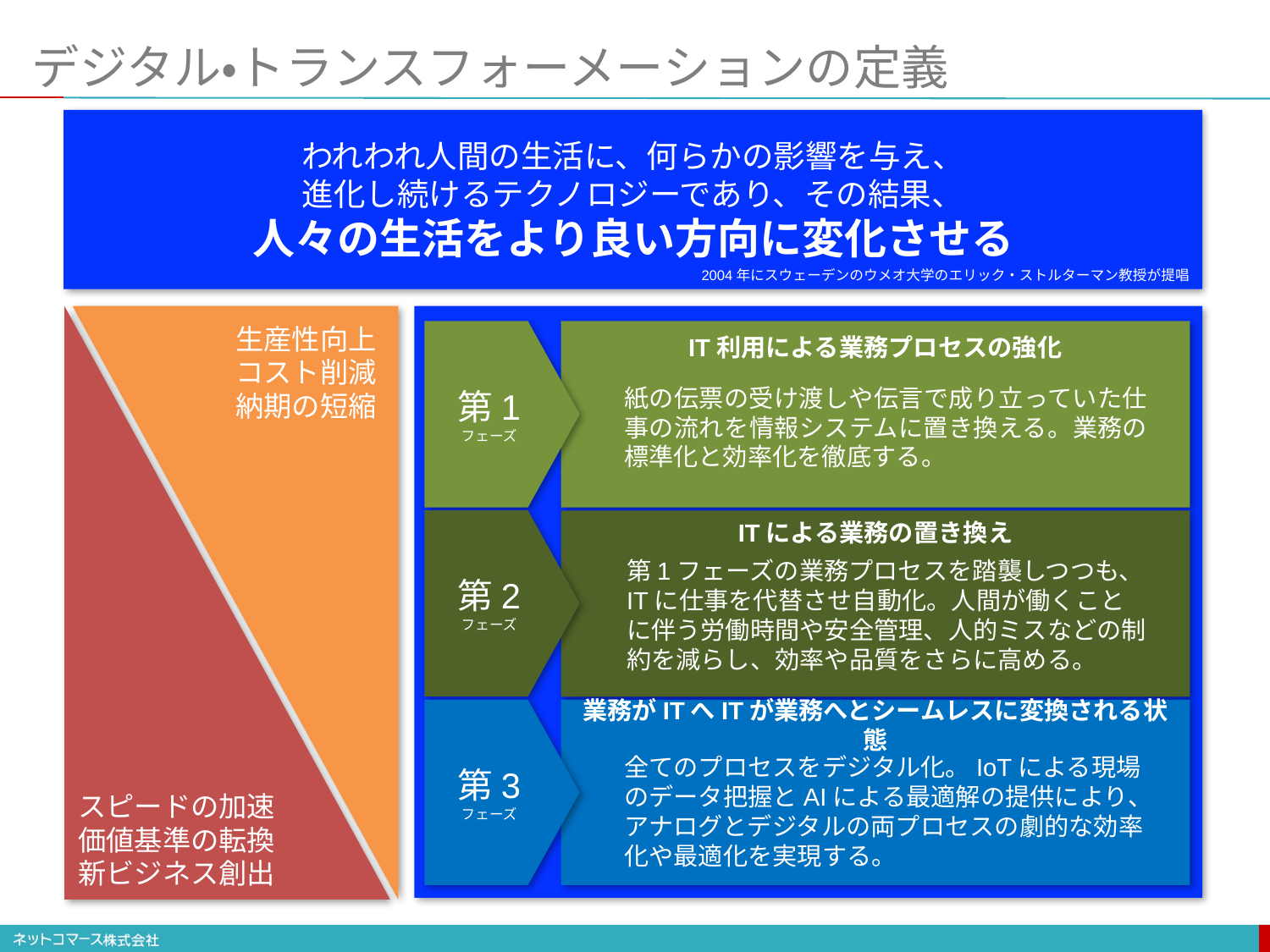

# デジタル・トランスフォーメーションの定義
われわれ人間の生活に、何らかの影響を与え、
進化し続けるテクノロジーであり、その結果、
人々の生活をより良い方向に変化させる
2004年にスウェーデンのウメオ大学のエリック・ストルターマン教授が提唱

生産性向上
コスト削減
納期の短縮
第1
フェーズ

IT利用による業務プロセスの強化
紙の伝票の受け渡しや伝言で成り立っていた仕事の流れを情報システムに置き換える。業務の標準化と効率化を徹底する。
第2
フェーズ
ITによる業務の置き換え

第1フェーズの業務プロセスを踏襲しつつも、ITに仕事を代替させ自動化。人間が働くことに伴う労働時間や安全管理、人的ミスなどの制約を減らし、効率や品質をさらに高める。
第3
フェーズ
業務がITへITが業務へとシームレスに変換される状態

全てのプロセスをデジタル化。IoTによる現場のデータ把握とAIによる最適解の提供により、アナログとデジタルの両プロセスの劇的な効率化や最適化を実現する。
スピードの加速
価値基準の転換
新ビジネス創出